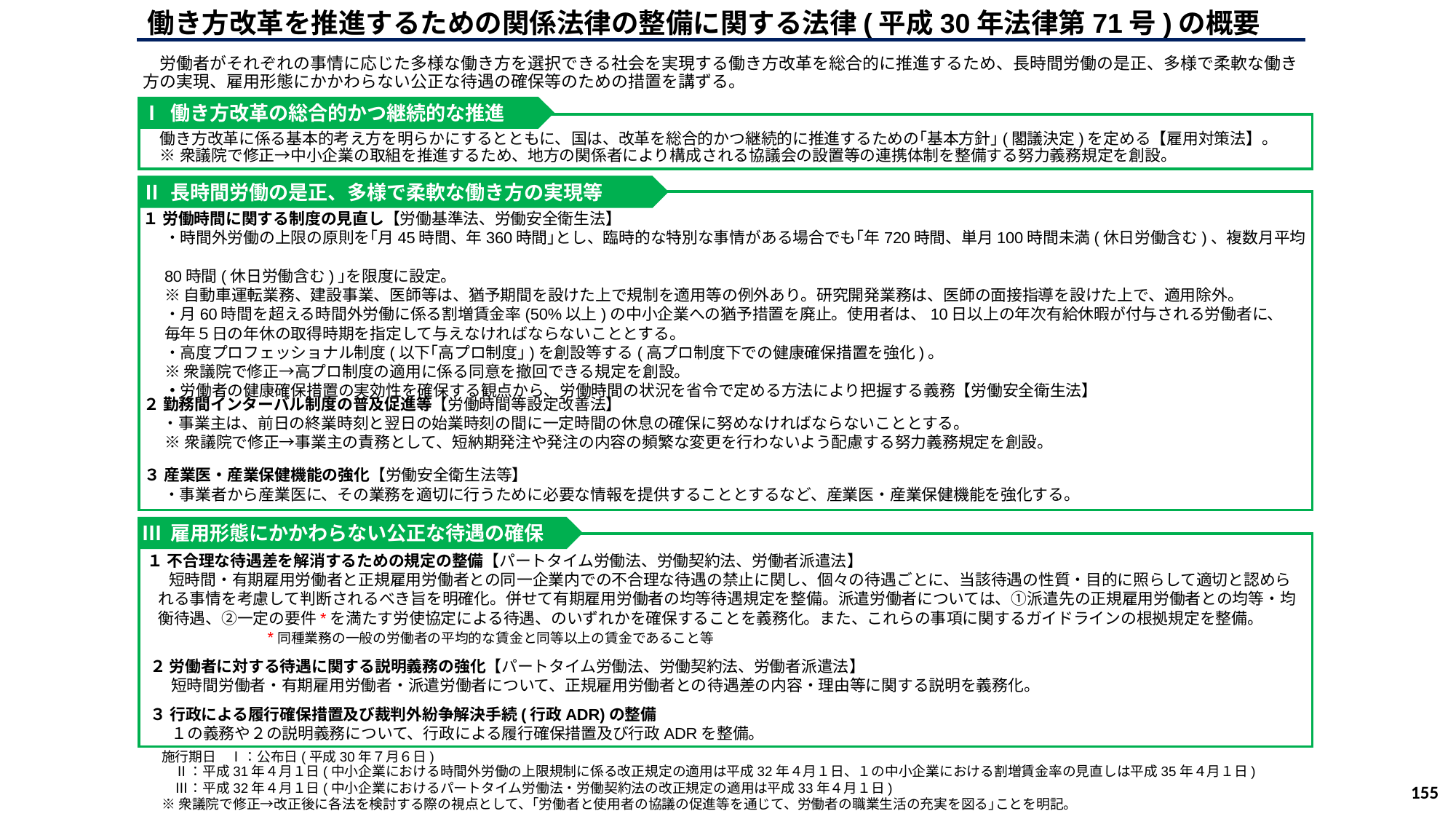

働き方改革を推進するための関係法律の整備に関する法律(平成30年法律第71号)の概要
　労働者がそれぞれの事情に応じた多様な働き方を選択できる社会を実現する働き方改革を総合的に推進するため、長時間労働の是正、多様で柔軟な働き方の実現、雇用形態にかかわらない公正な待遇の確保等のための措置を講ずる。
Ⅰ 働き方改革の総合的かつ継続的な推進
働き方改革に係る基本的考え方を明らかにするとともに、国は、改革を総合的かつ継続的に推進するための｢基本方針｣(閣議決定)を定める【雇用対策法】。
※衆議院で修正→中小企業の取組を推進するため、地方の関係者により構成される協議会の設置等の連携体制を整備する努力義務規定を創設。
Ⅱ 長時間労働の是正、多様で柔軟な働き方の実現等
１ 労働時間に関する制度の見直し【労働基準法、労働安全衛生法】
・時間外労働の上限の原則を｢月45時間、年360時間｣とし、臨時的な特別な事情がある場合でも｢年720時間、単月100時間未満(休日労働含む)、複数月平均
80時間(休日労働含む)｣を限度に設定。
※自動車運転業務、建設事業、医師等は、猶予期間を設けた上で規制を適用等の例外あり。研究開発業務は、医師の面接指導を設けた上で、適用除外。
・月60時間を超える時間外労働に係る割増賃金率(50%以上)の中小企業への猶予措置を廃止。使用者は、10日以上の年次有給休暇が付与される労働者に、
毎年５日の年休の取得時期を指定して与えなければならないこととする。
・高度プロフェッショナル制度(以下｢高プロ制度｣)を創設等する(高プロ制度下での健康確保措置を強化)。
※衆議院で修正→高プロ制度の適用に係る同意を撤回できる規定を創設。
・労働者の健康確保措置の実効性を確保する観点から、労働時間の状況を省令で定める方法により把握する義務【労働安全衛生法】

２ 勤務間インターバル制度の普及促進等【労働時間等設定改善法】
　 ・事業主は、前日の終業時刻と翌日の始業時刻の間に一定時間の休息の確保に努めなければならないこととする。
※衆議院で修正→事業主の責務として、短納期発注や発注の内容の頻繁な変更を行わないよう配慮する努力義務規定を創設。
３ 産業医・産業保健機能の強化【労働安全衛生法等】
　 ・事業者から産業医に、その業務を適切に行うために必要な情報を提供することとするなど、産業医・産業保健機能を強化する。
Ⅲ 雇用形態にかかわらない公正な待遇の確保
１ 不合理な待遇差を解消するための規定の整備【パートタイム労働法、労働契約法、労働者派遣法】
短時間・有期雇用労働者と正規雇用労働者との同一企業内での不合理な待遇の禁止に関し、個々の待遇ごとに、当該待遇の性質・目的に照らして適切と認められる事情を考慮して判断されるべき旨を明確化。併せて有期雇用労働者の均等待遇規定を整備。派遣労働者については、①派遣先の正規雇用労働者との均等・均衡待遇、②一定の要件*を満たす労使協定による待遇、のいずれかを確保することを義務化。また、これらの事項に関するガイドラインの根拠規定を整備。
　　　　　　*同種業務の一般の労働者の平均的な賃金と同等以上の賃金であること等
２ 労働者に対する待遇に関する説明義務の強化【パートタイム労働法、労働契約法、労働者派遣法】
短時間労働者・有期雇用労働者・派遣労働者について、正規雇用労働者との待遇差の内容・理由等に関する説明を義務化。
３ 行政による履行確保措置及び裁判外紛争解決手続(行政ADR)の整備
１の義務や２の説明義務について、行政による履行確保措置及び行政ADRを整備。
施行期日　Ⅰ：公布日(平成30年７月６日)
　Ⅱ：平成31年４月１日(中小企業における時間外労働の上限規制に係る改正規定の適用は平成32年４月１日、１の中小企業における割増賃金率の見直しは平成35年４月１日)
　Ⅲ：平成32年４月１日(中小企業におけるパートタイム労働法・労働契約法の改正規定の適用は平成33年４月１日)
※衆議院で修正→改正後に各法を検討する際の視点として、｢労働者と使用者の協議の促進等を通じて、労働者の職業生活の充実を図る｣ことを明記。
155